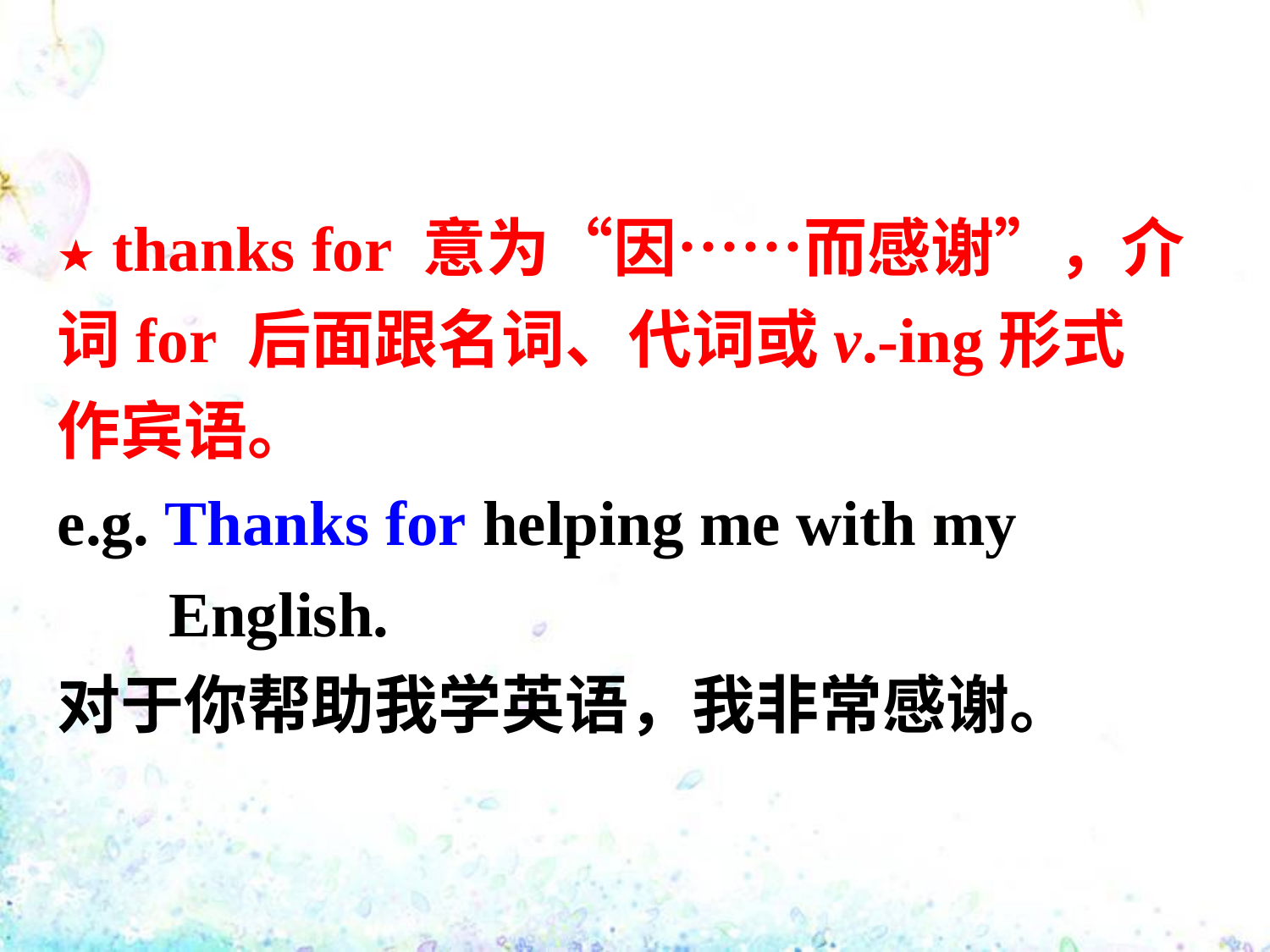

★ thanks for 意为“因……而感谢”，介词for 后面跟名词、代词或v.-ing形式
作宾语。
e.g. Thanks for helping me with my
       English.
对于你帮助我学英语，我非常感谢。